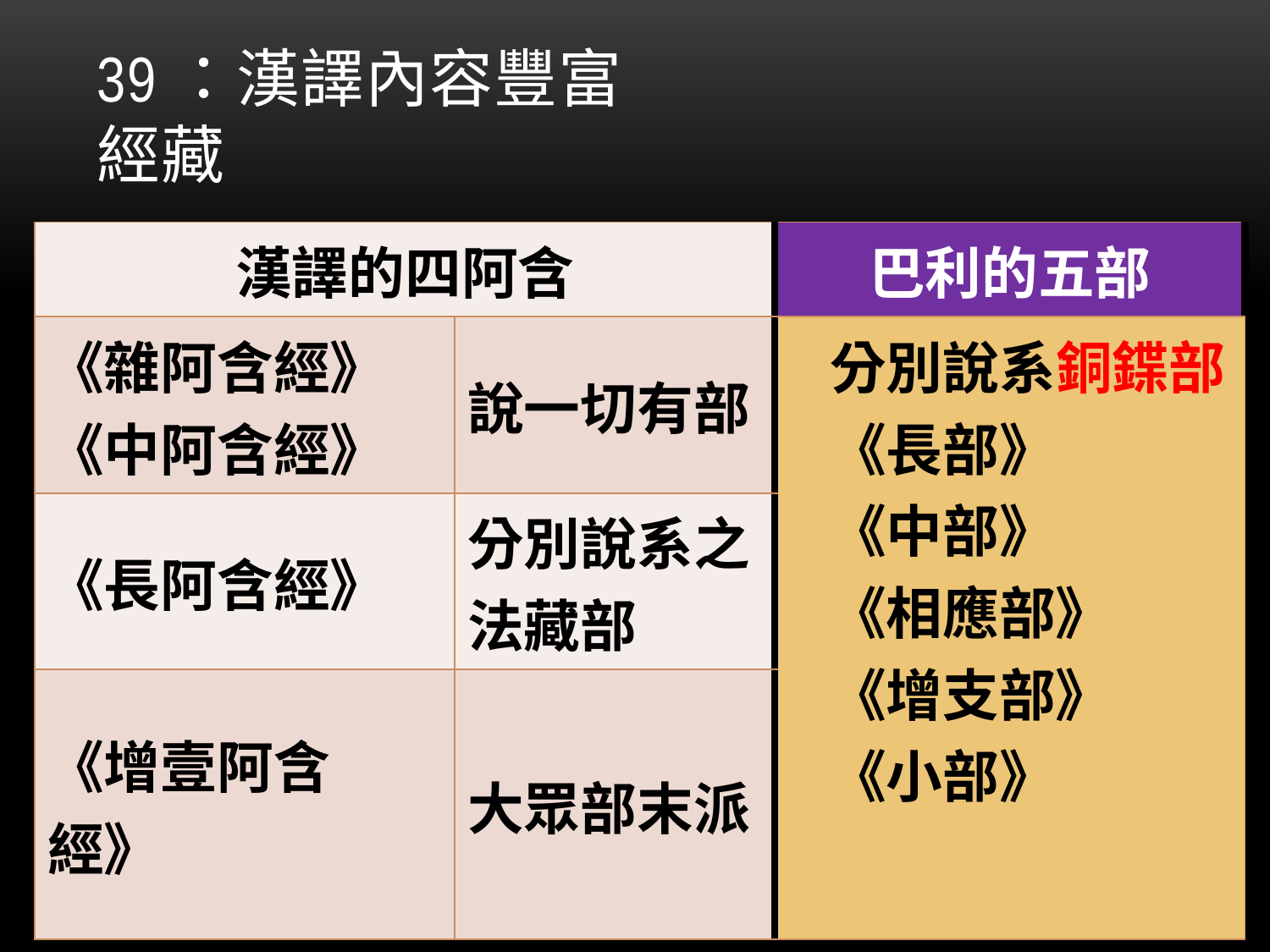

# 39：漢譯內容豐富 經藏
| 漢譯的四阿含 |  | 巴利的五部 |
| --- | --- | --- |
| 《雜阿含經》《中阿含經》 | 說一切有部 | 分別說系銅鍱部 《長部》 《中部》 《相應部》 《增支部》 《小部》 |
| 《長阿含經》 | 分別說系之法藏部 |  |
| 《增壹阿含經》 | 大眾部末派 |  |